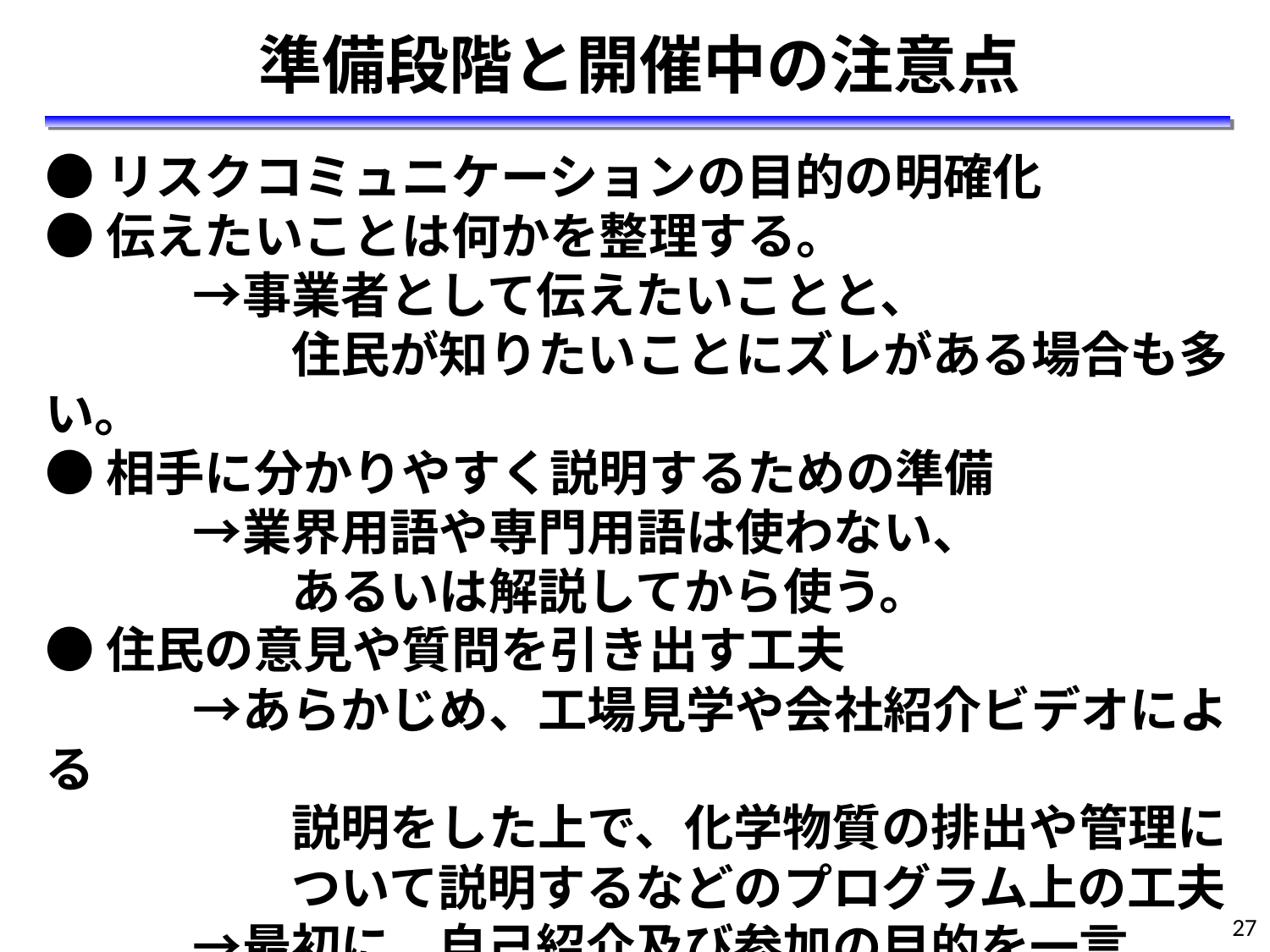

準備段階と開催中の注意点
●リスクコミュニケーションの目的の明確化
●伝えたいことは何かを整理する。
　　　→事業者として伝えたいことと、
　　　　　住民が知りたいことにズレがある場合も多い。
●相手に分かりやすく説明するための準備
　　　→業界用語や専門用語は使わない、
　　　　　あるいは解説してから使う。
●住民の意見や質問を引き出す工夫
　　　→あらかじめ、工場見学や会社紹介ビデオによる
　　　　　説明をした上で、化学物質の排出や管理に
　　　　　ついて説明するなどのプログラム上の工夫
　　　→最初に、自己紹介及び参加の目的を一言
　　　　　話してもらうなどの進行上の工夫

27